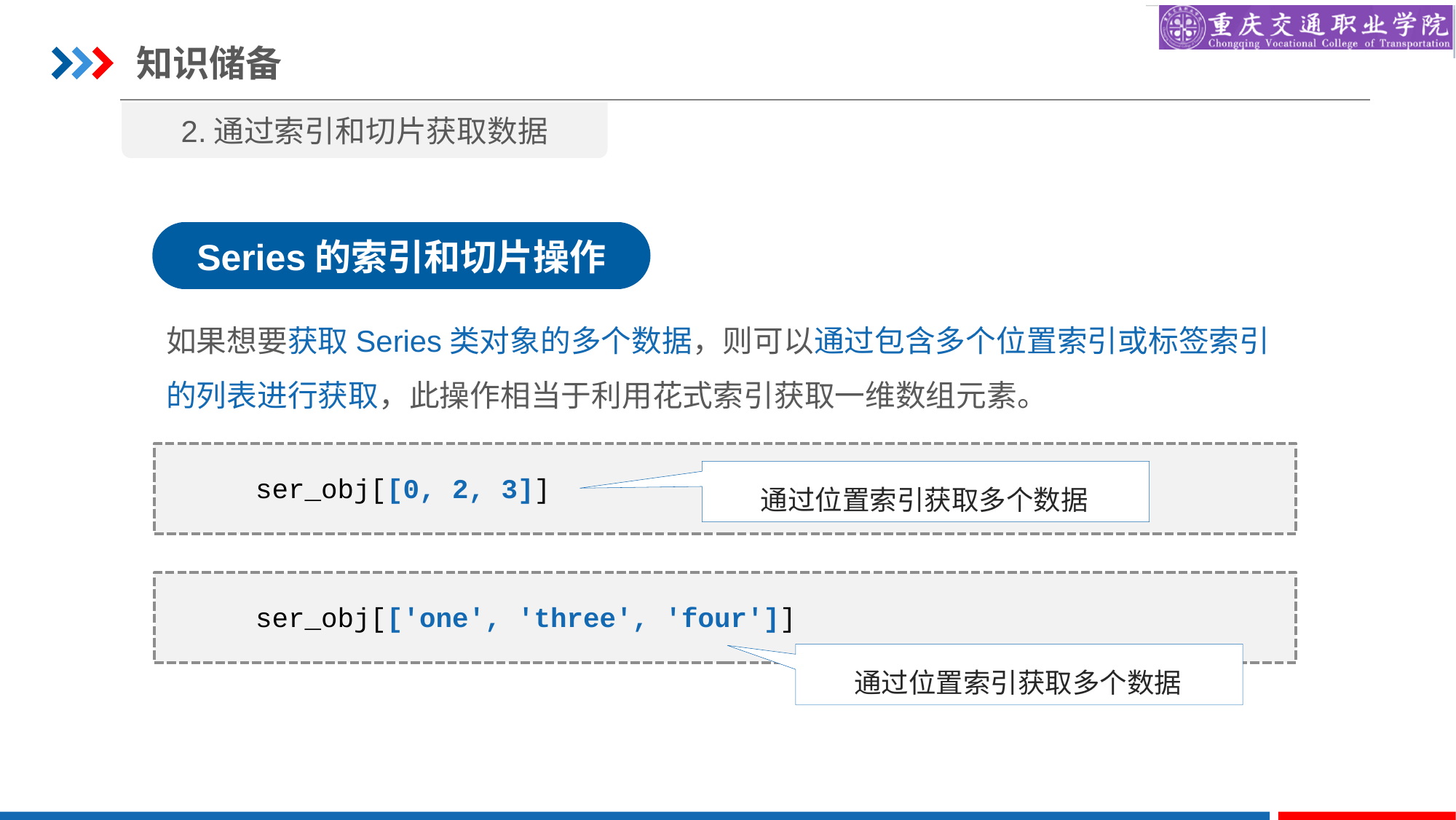

知识储备

2.通过索引和切片获取数据
Series的索引和切片操作
如果想要获取Series类对象的多个数据，则可以通过包含多个位置索引或标签索引的列表进行获取，此操作相当于利用花式索引获取一维数组元素。

ser_obj[[0, 2, 3]]
通过位置索引获取多个数据

ser_obj[['one', 'three', 'four']]
通过位置索引获取多个数据